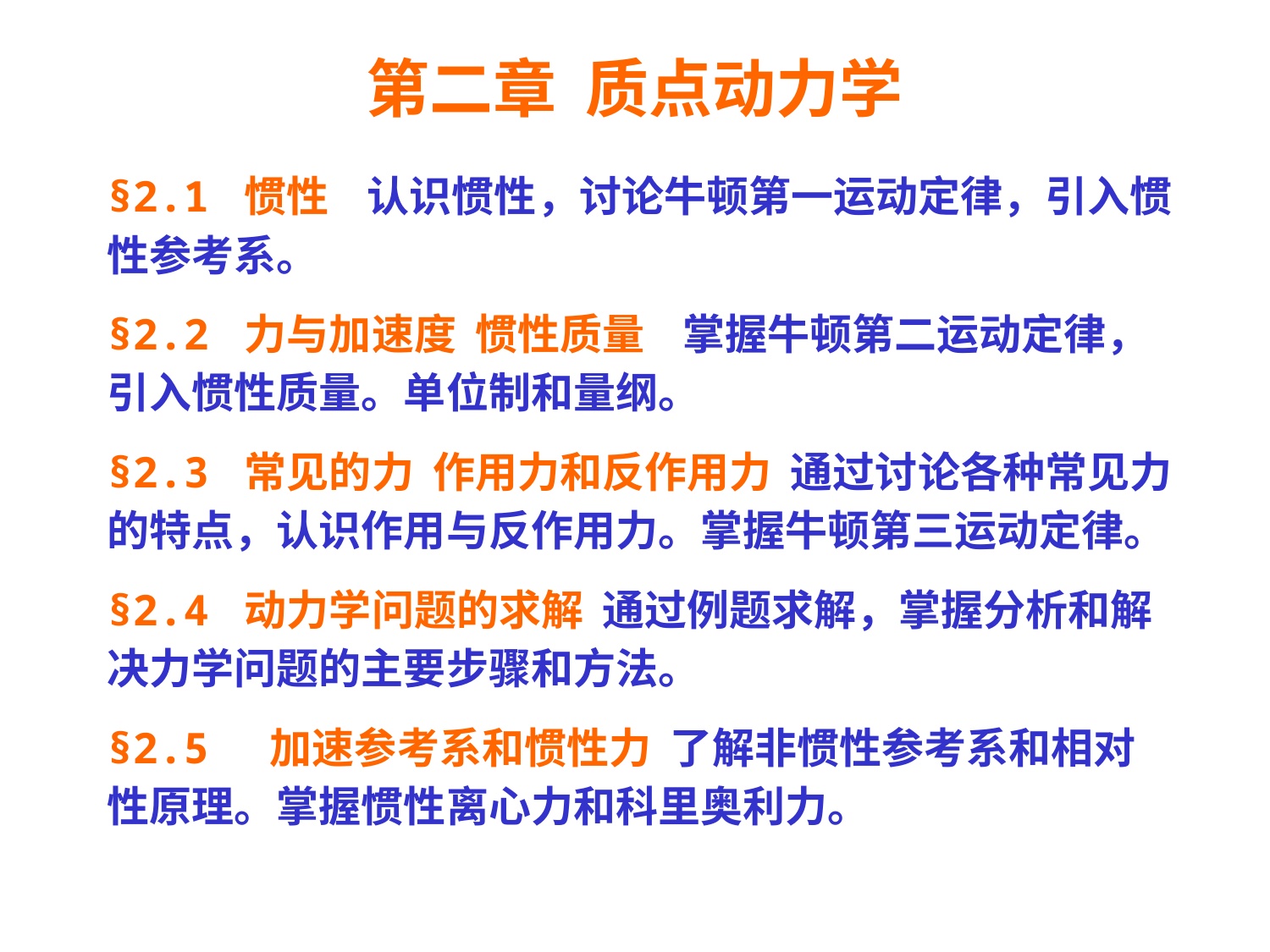

# 第二章  质点动力学
§2.1 惯性    认识惯性，讨论牛顿第一运动定律，引入惯性参考系。
§2.2 力与加速度  惯性质量    掌握牛顿第二运动定律，引入惯性质量。单位制和量纲。
§2.3 常见的力  作用力和反作用力  通过讨论各种常见力的特点，认识作用与反作用力。掌握牛顿第三运动定律。
§2.4 动力学问题的求解  通过例题求解，掌握分析和解决力学问题的主要步骤和方法。
§2.5  加速参考系和惯性力  了解非惯性参考系和相对性原理。掌握惯性离心力和科里奥利力。